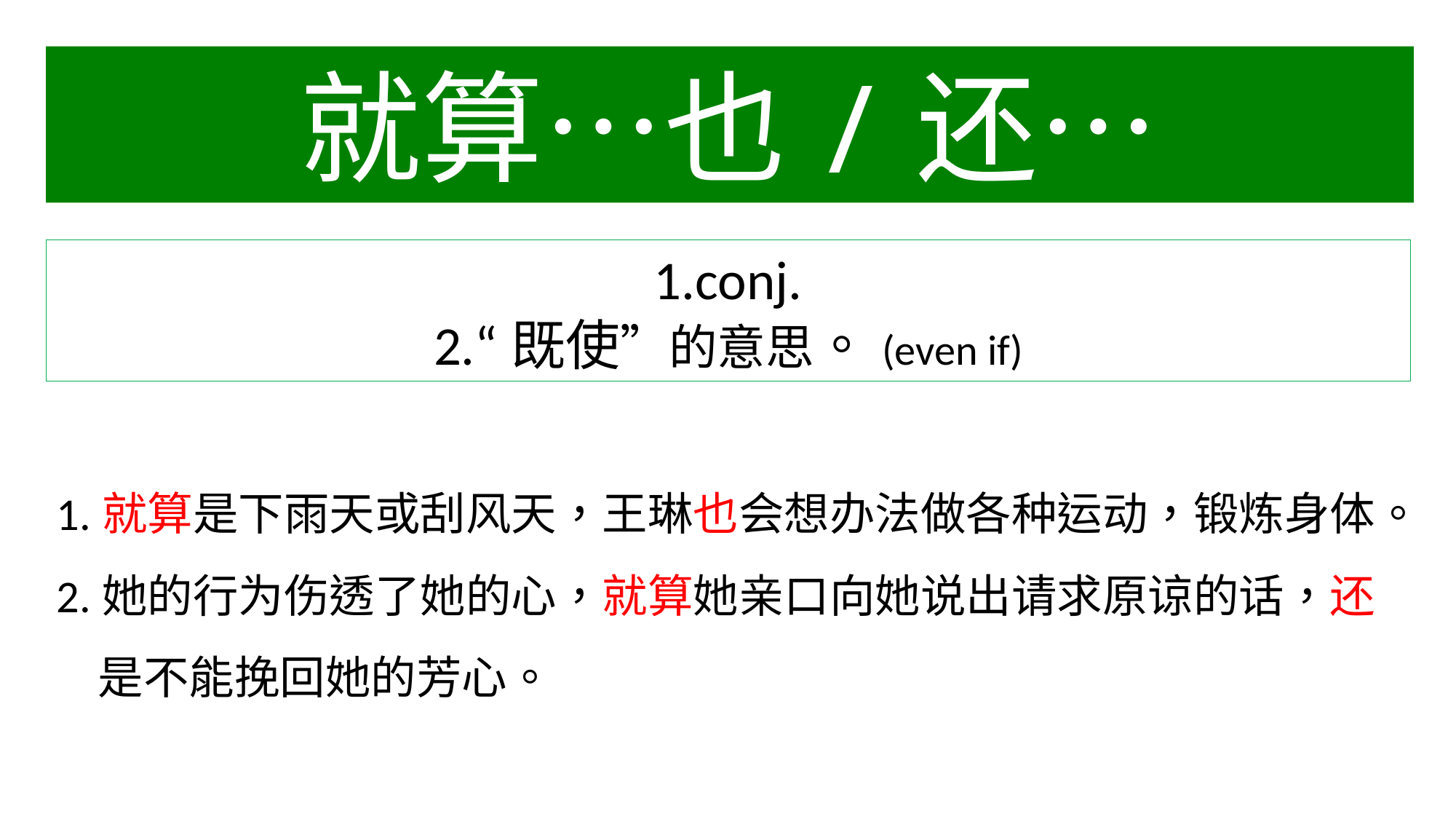

就算…也/还…
1.conj.
2.“既使”的意思。(even if)
1.就算是下雨天或刮风天，王琳也会想办法做各种运动，锻炼身体。
2.她的行为伤透了她的心，就算她亲口向她说出请求原谅的话，还
   是不能挽回她的芳心。